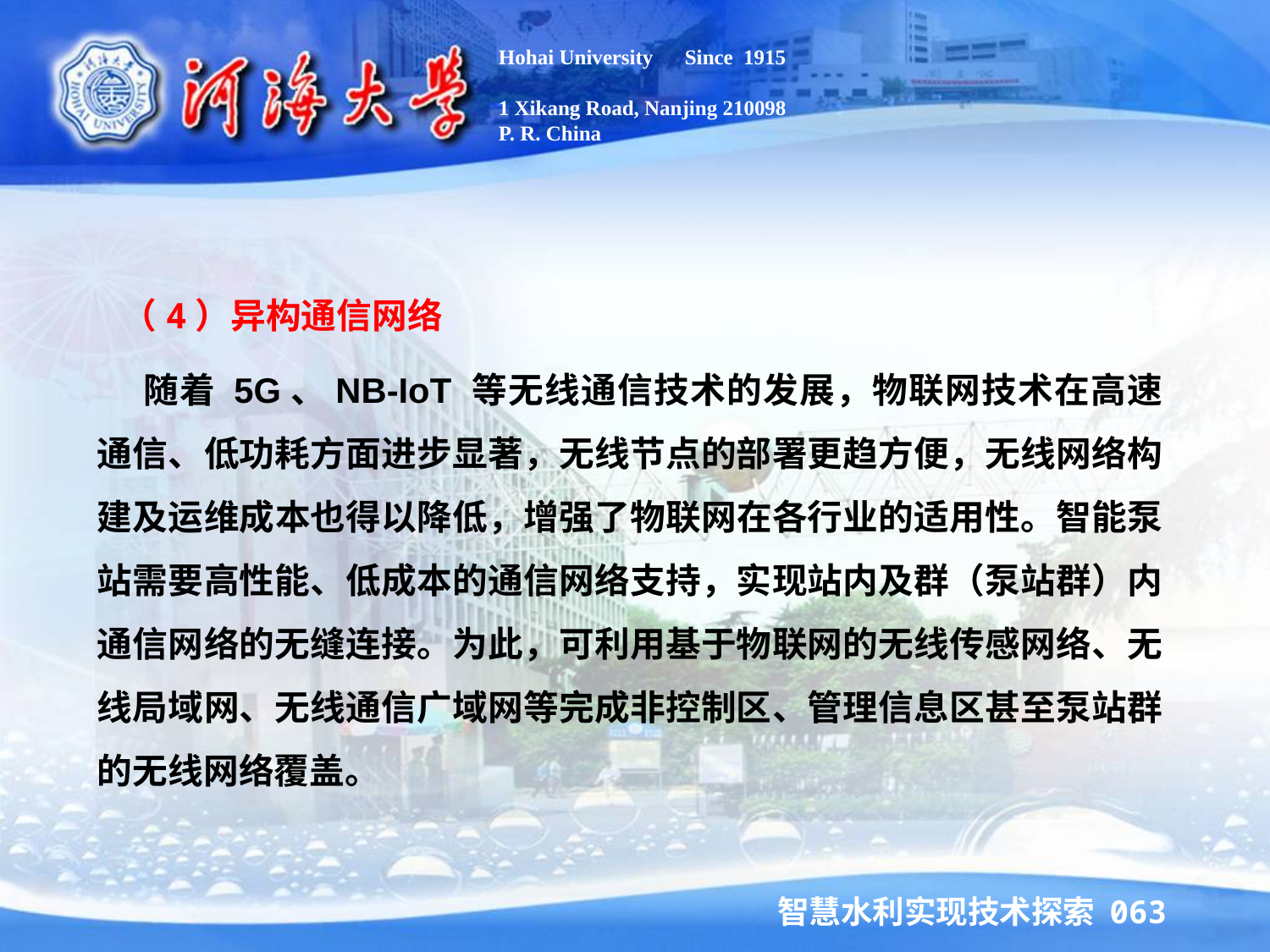

Hohai University      Since  1915
1 Xikang Road, Nanjing 210098
P. R. China
  （4）异构通信网络
    随着 5G、NB-IoT 等无线通信技术的发展，物联网技术在高速通信、低功耗方面进步显著，无线节点的部署更趋方便，无线网络构建及运维成本也得以降低，增强了物联网在各行业的适用性。智能泵站需要高性能、低成本的通信网络支持，实现站内及群（泵站群）内通信网络的无缝连接。为此，可利用基于物联网的无线传感网络、无线局域网、无线通信广域网等完成非控制区、管理信息区甚至泵站群的无线网络覆盖。
智慧水利实现技术探索 063